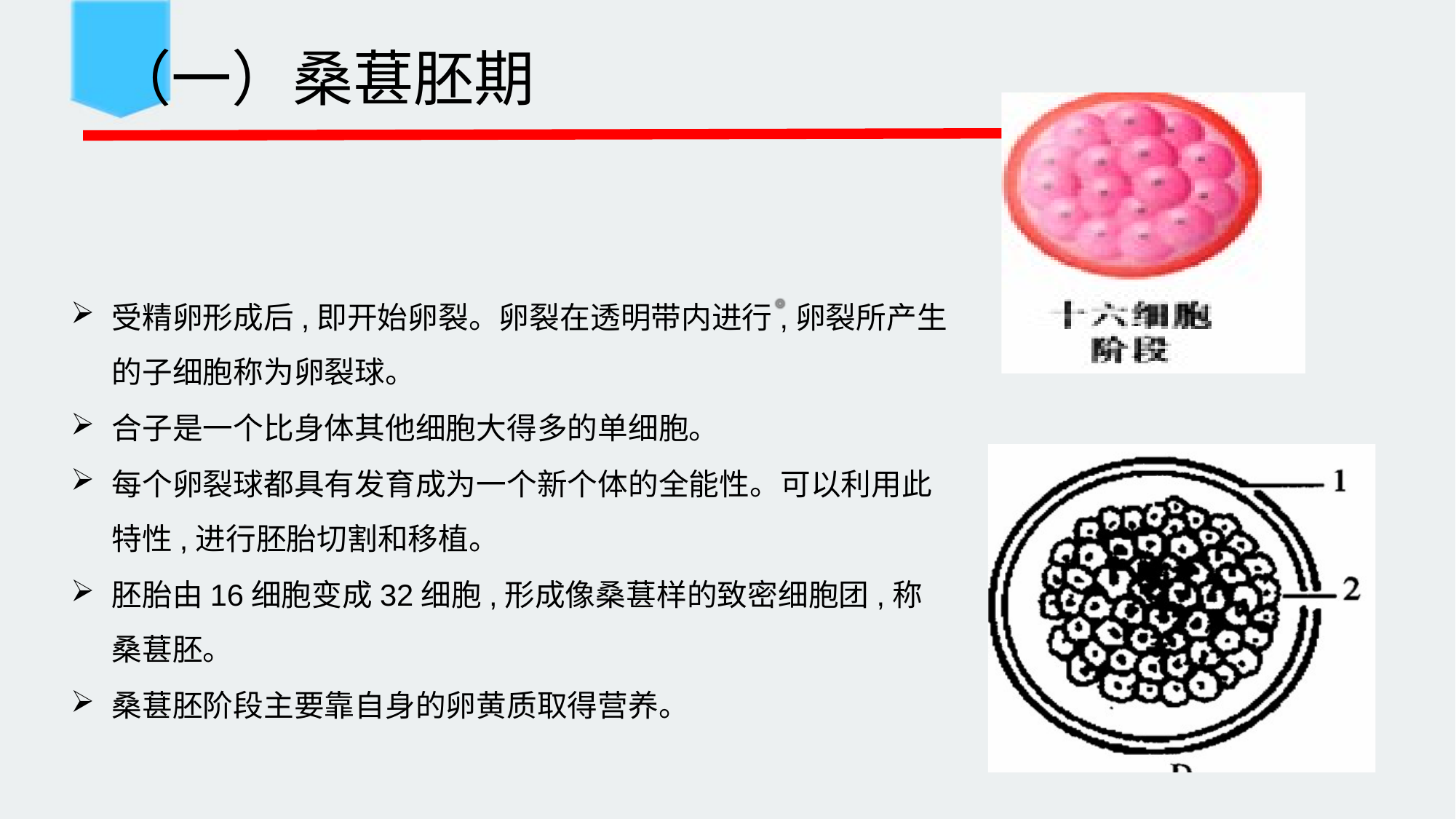

（一）桑葚胚期

受精卵形成后,即开始卵裂。卵裂在透明带内进行,卵裂所产生的子细胞称为卵裂球。
合子是一个比身体其他细胞大得多的单细胞。
每个卵裂球都具有发育成为一个新个体的全能性。可以利用此特性,进行胚胎切割和移植。
胚胎由16细胞变成32细胞,形成像桑葚样的致密细胞团,称桑葚胚。
桑葚胚阶段主要靠自身的卵黄质取得营养。